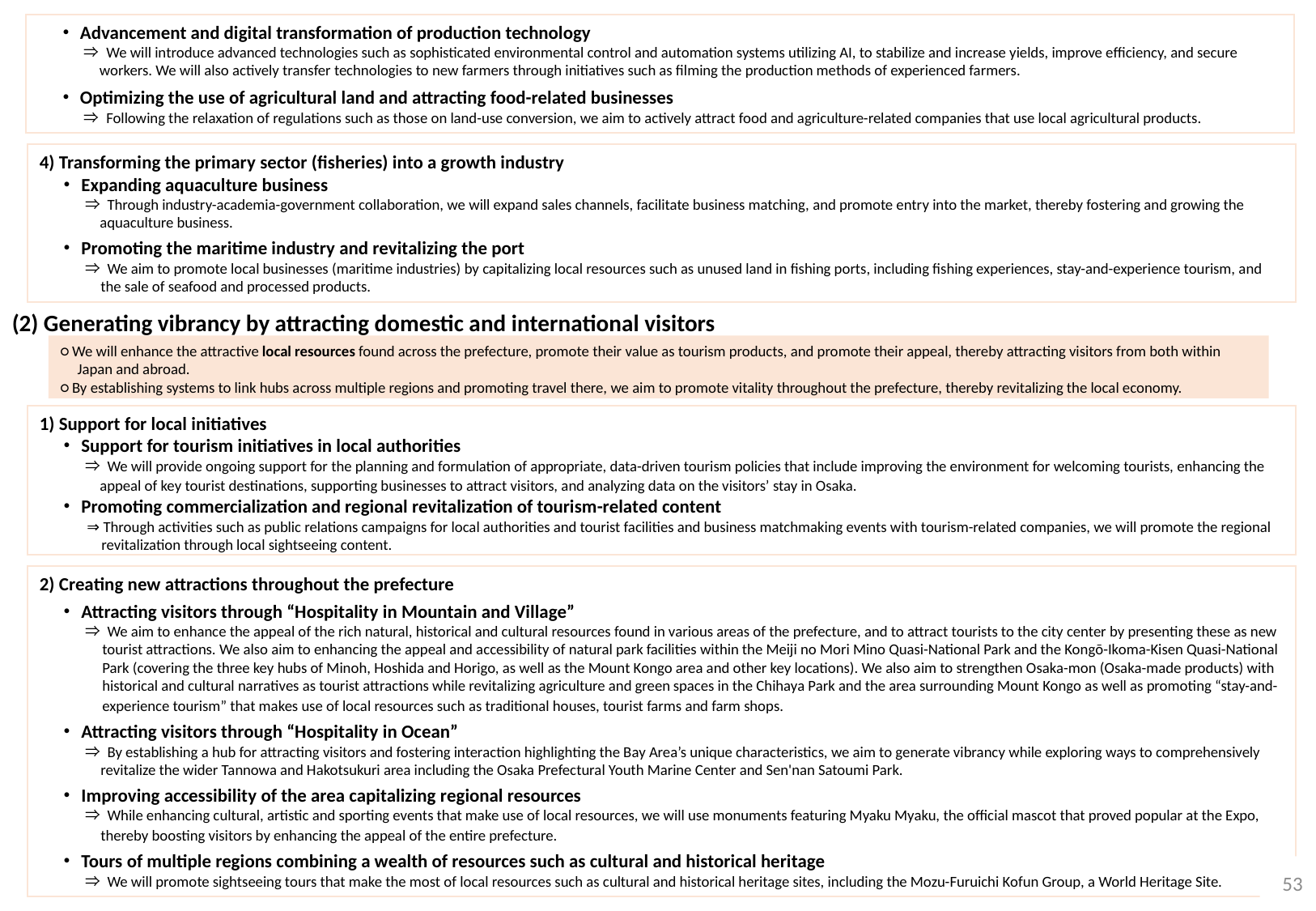

・Advancement and digital transformation of production technology
　　　⇒ We will introduce advanced technologies such as sophisticated environmental control and automation systems utilizing AI, to stabilize and increase yields, improve efficiency, and secure workers. We will also actively transfer technologies to new farmers through initiatives such as filming the production methods of experienced farmers.
　・Optimizing the use of agricultural land and attracting food-related businesses
　　　⇒ Following the relaxation of regulations such as those on land-use conversion, we aim to actively attract food and agriculture-related companies that use local agricultural products.
4) Transforming the primary sector (fisheries) into a growth industry
　・Expanding aquaculture business
　　　⇒ Through industry-academia-government collaboration, we will expand sales channels, facilitate business matching, and promote entry into the market, thereby fostering and growing the aquaculture business.
　・Promoting the maritime industry and revitalizing the port
　　　⇒ We aim to promote local businesses (maritime industries) by capitalizing local resources such as unused land in fishing ports, including fishing experiences, stay-and-experience tourism, and the sale of seafood and processed products.
(2) Generating vibrancy by attracting domestic and international visitors
○ We will enhance the attractive local resources found across the prefecture, promote their value as tourism products, and promote their appeal, thereby attracting visitors from both within Japan and abroad.
○ By establishing systems to link hubs across multiple regions and promoting travel there, we aim to promote vitality throughout the prefecture, thereby revitalizing the local economy.
1) Support for local initiatives
　・Support for tourism initiatives in local authorities
　　　⇒ We will provide ongoing support for the planning and formulation of appropriate, data-driven tourism policies that include improving the environment for welcoming tourists, enhancing the appeal of key tourist destinations, supporting businesses to attract visitors, and analyzing data on the visitors’ stay in Osaka.
　・Promoting commercialization and regional revitalization of tourism-related content
⇒ Through activities such as public relations campaigns for local authorities and tourist facilities and business matchmaking events with tourism-related companies, we will promote the regional revitalization through local sightseeing content.
2) Creating new attractions throughout the prefecture
　・Attracting visitors through “Hospitality in Mountain and Village”
　　　⇒ We aim to enhance the appeal of the rich natural, historical and cultural resources found in various areas of the prefecture, and to attract tourists to the city center by presenting these as new tourist attractions. We also aim to enhancing the appeal and accessibility of natural park facilities within the Meiji no Mori Mino Quasi-National Park and the Kongō-Ikoma-Kisen Quasi-National Park (covering the three key hubs of Minoh, Hoshida and Horigo, as well as the Mount Kongo area and other key locations). We also aim to strengthen Osaka-mon (Osaka-made products) with historical and cultural narratives as tourist attractions while revitalizing agriculture and green spaces in the Chihaya Park and the area surrounding Mount Kongo as well as promoting “stay-and-experience tourism” that makes use of local resources such as traditional houses, tourist farms and farm shops.
　・Attracting visitors through “Hospitality in Ocean”
　　　⇒ By establishing a hub for attracting visitors and fostering interaction highlighting the Bay Area’s unique characteristics, we aim to generate vibrancy while exploring ways to comprehensively revitalize the wider Tannowa and Hakotsukuri area including the Osaka Prefectural Youth Marine Center and Sen'nan Satoumi Park.
　・Improving accessibility of the area capitalizing regional resources
　　　⇒ While enhancing cultural, artistic and sporting events that make use of local resources, we will use monuments featuring Myaku Myaku, the official mascot that proved popular at the Expo, thereby boosting visitors by enhancing the appeal of the entire prefecture.
　・Tours of multiple regions combining a wealth of resources such as cultural and historical heritage
　　　⇒ We will promote sightseeing tours that make the most of local resources such as cultural and historical heritage sites, including the Mozu-Furuichi Kofun Group, a World Heritage Site.

53